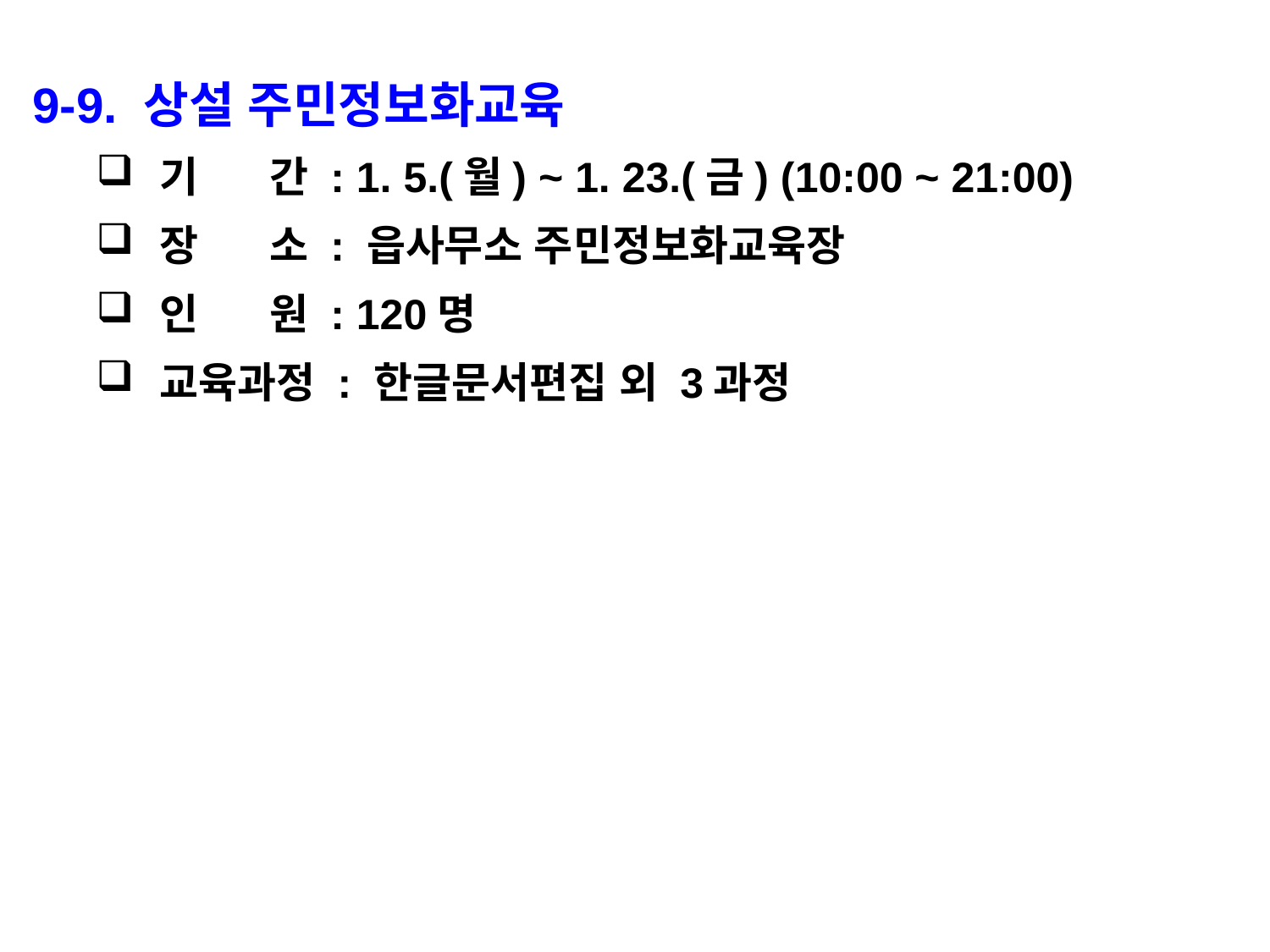

9-9. 상설 주민정보화교육
기      간 : 1. 5.(월) ~ 1. 23.(금) (10:00 ~ 21:00)
장      소 : 읍사무소 주민정보화교육장
인      원 : 120명
교육과정 : 한글문서편집 외 3과정